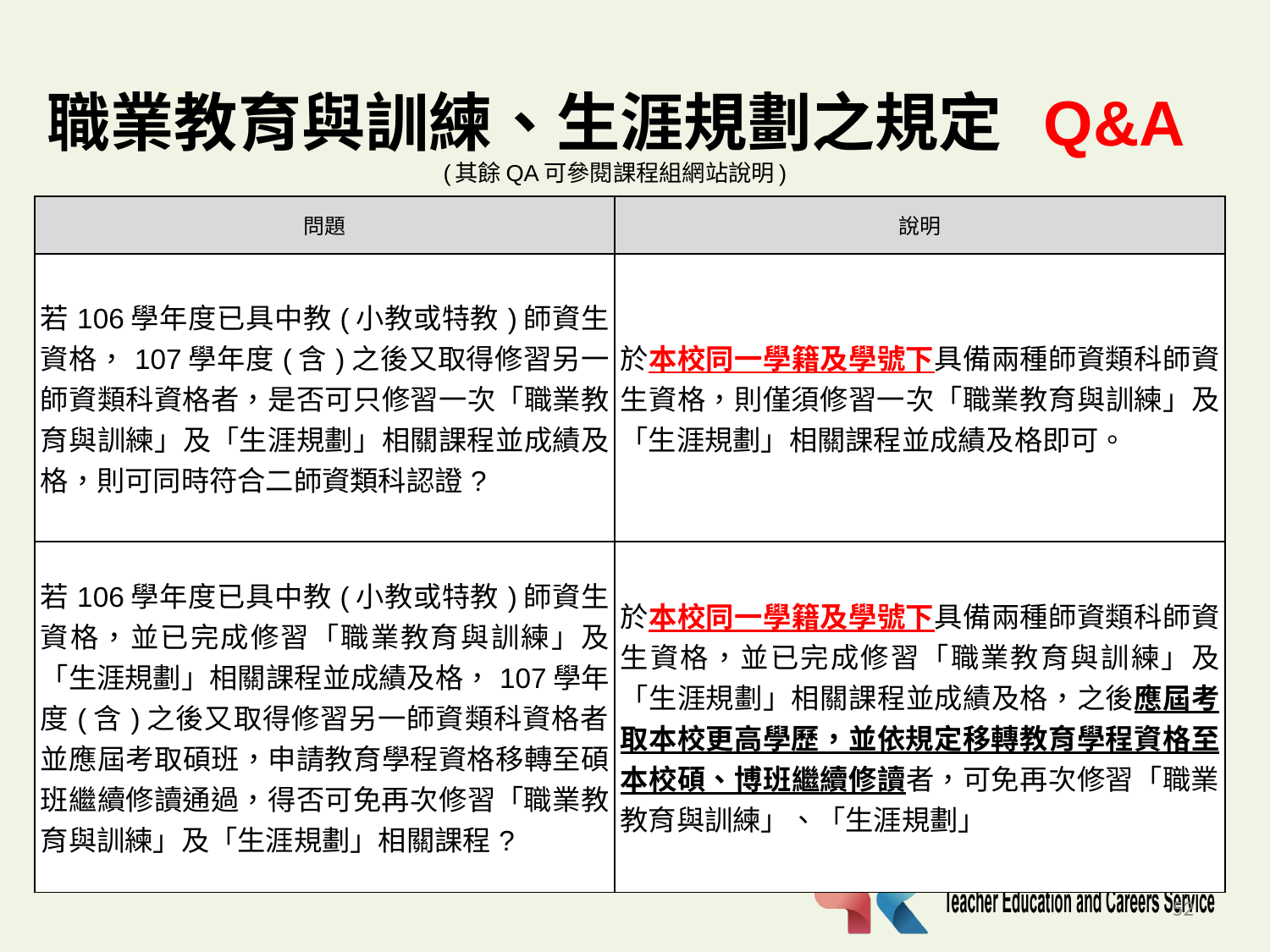

# 職業教育與訓練、生涯規劃之規定  Q&A (其餘QA可參閱課程組網站說明)
| 問題 | 說明 |
| --- | --- |
| 若106學年度已具中教(小教或特教)師資生資格，107學年度(含)之後又取得修習另一師資類科資格者，是否可只修習一次「職業教育與訓練」及「生涯規劃」相關課程並成績及格，則可同時符合二師資類科認證? | 於本校同一學籍及學號下具備兩種師資類科師資生資格，則僅須修習一次「職業教育與訓練」及「生涯規劃」相關課程並成績及格即可。 |
| 若106學年度已具中教(小教或特教)師資生資格，並已完成修習「職業教育與訓練」及「生涯規劃」相關課程並成績及格，107學年度(含)之後又取得修習另一師資類科資格者，並應屆考取碩班，申請教育學程資格移轉至碩班繼續修讀通過，得否可免再次修習「職業教育與訓練」及「生涯規劃」相關課程? | 於本校同一學籍及學號下具備兩種師資類科師資生資格，並已完成修習「職業教育與訓練」及「生涯規劃」相關課程並成績及格，之後應屆考取本校更高學歷，並依規定移轉教育學程資格至本校碩、博班繼續修讀者，可免再次修習「職業教育與訓練」、「生涯規劃」 |
52